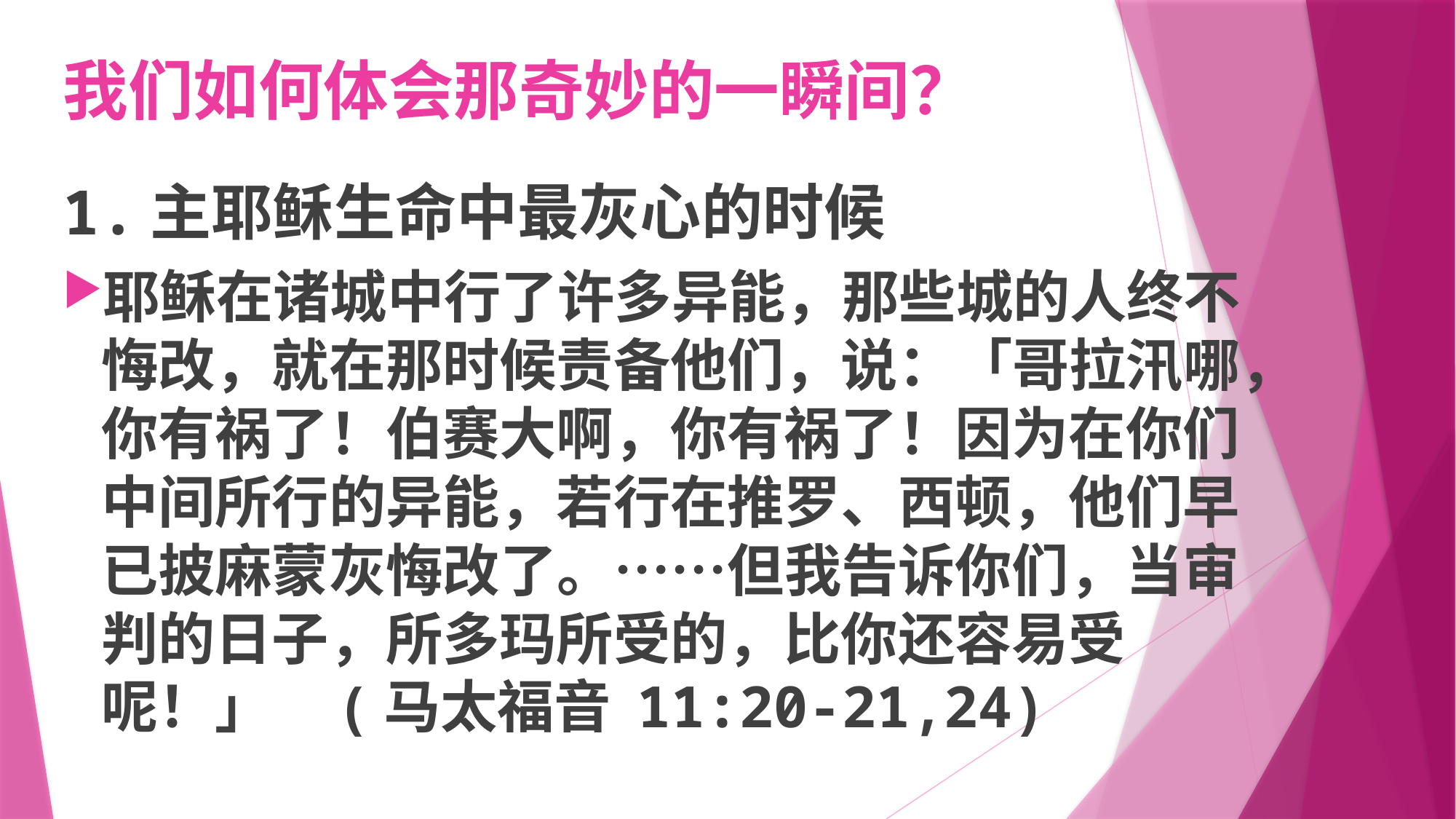

# 我们如何体会那奇妙的一瞬间？
1.主耶稣生命中最灰心的时候
耶稣在诸城中行了许多异能，那些城的人终不悔改，就在那时候责备他们，说：「哥拉汛哪，你有祸了！伯赛大啊，你有祸了！因为在你们中间所行的异能，若行在推罗、西顿，他们早已披麻蒙灰悔改了。……但我告诉你们，当审判的日子，所多玛所受的，比你还容易受呢！」    (马太福音 11:20-21,24)